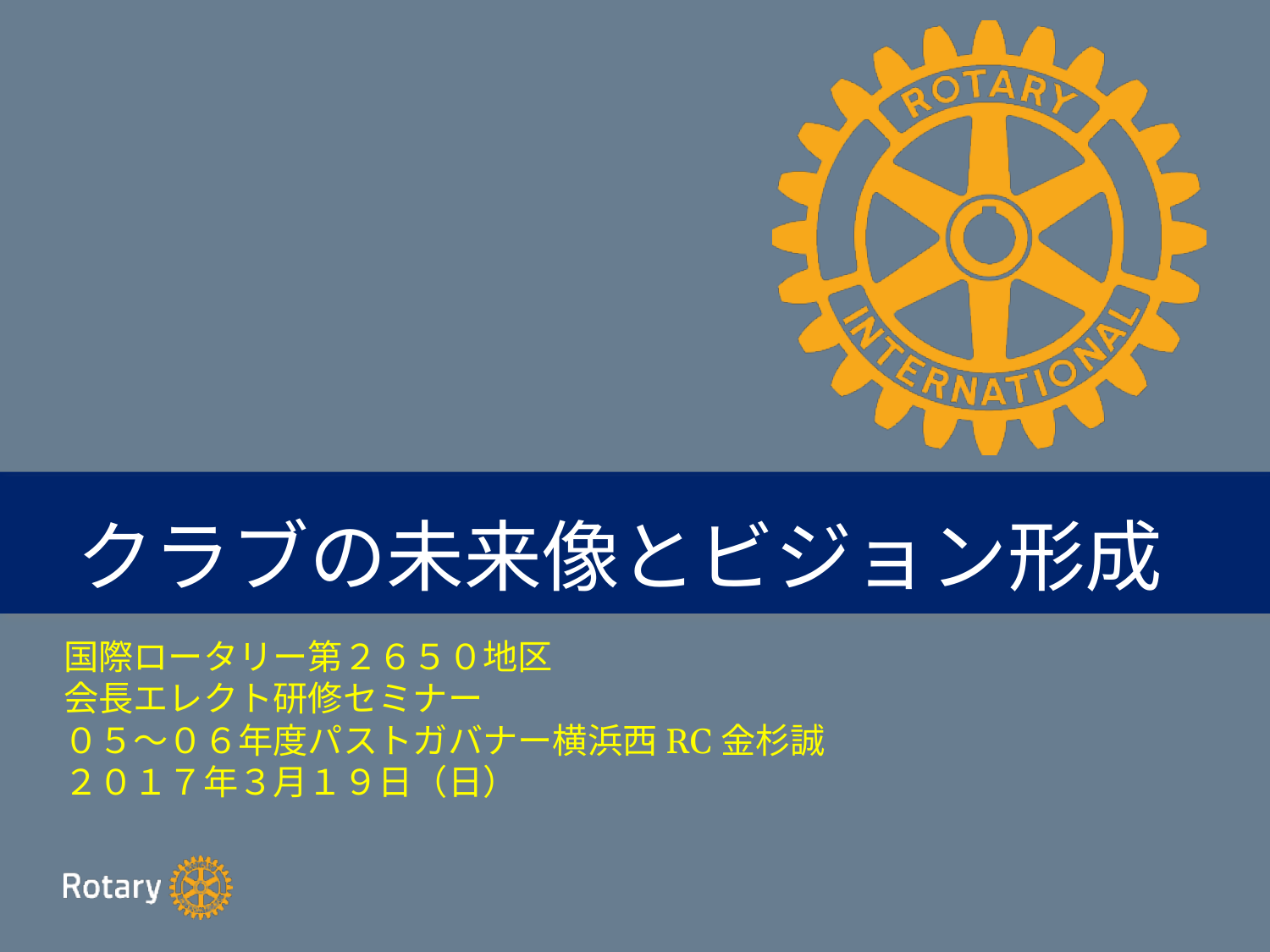

# クラブの未来像とビジョン形成
TITLE
国際ロータリー第２６５０地区
会長エレクト研修セミナー
０５～０６年度パストガバナー横浜西RC金杉誠
２０１７年３月１９日（日）